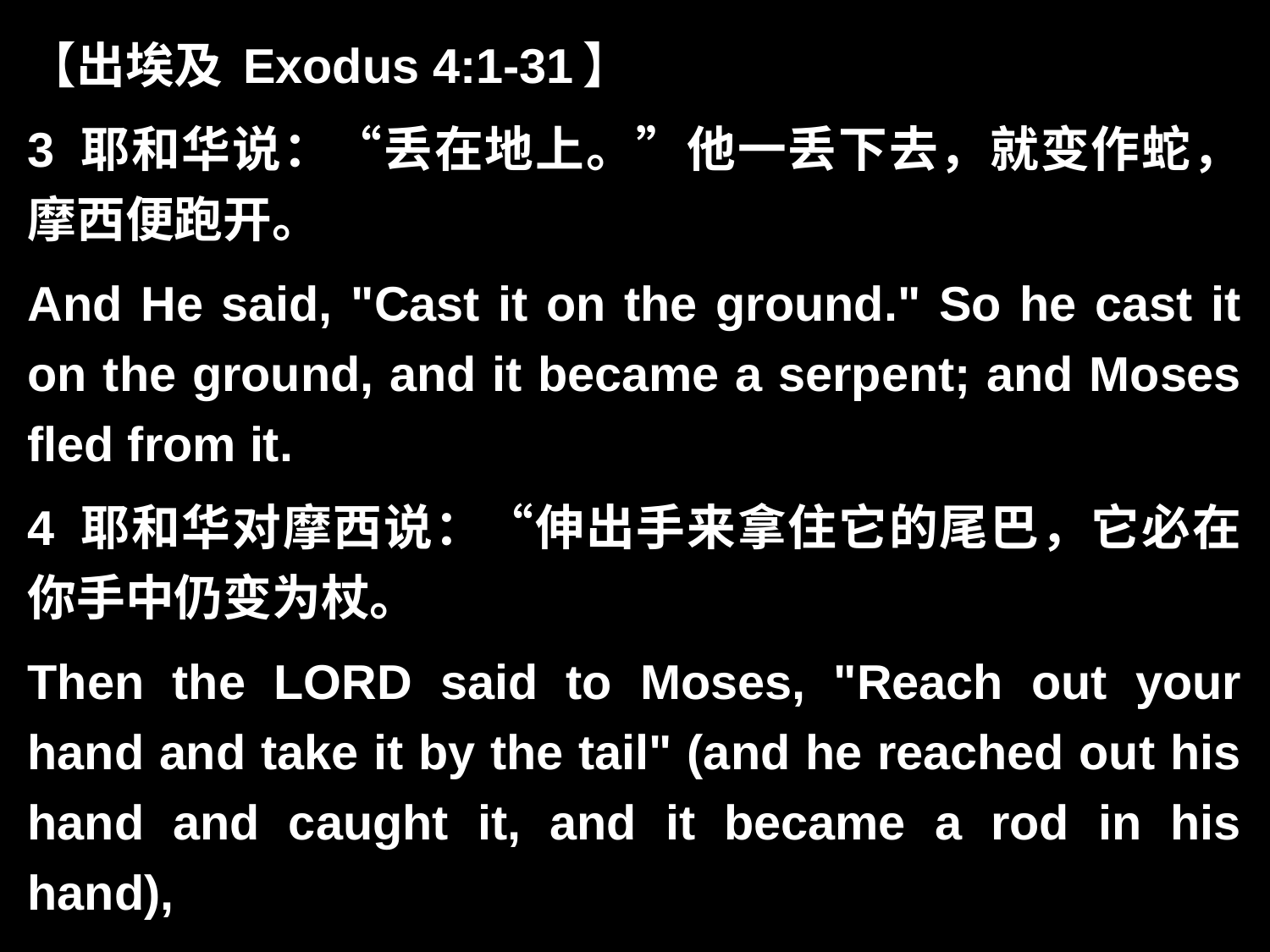

【出埃及 Exodus 4:1-31】
3 耶和华说：“丢在地上。”他一丢下去，就变作蛇，摩西便跑开。
And He said, "Cast it on the ground." So he cast it on the ground, and it became a serpent; and Moses fled from it.
4 耶和华对摩西说：“伸出手来拿住它的尾巴，它必在你手中仍变为杖。
Then the LORD said to Moses, "Reach out your hand and take it by the tail" (and he reached out his hand and caught it, and it became a rod in his hand),